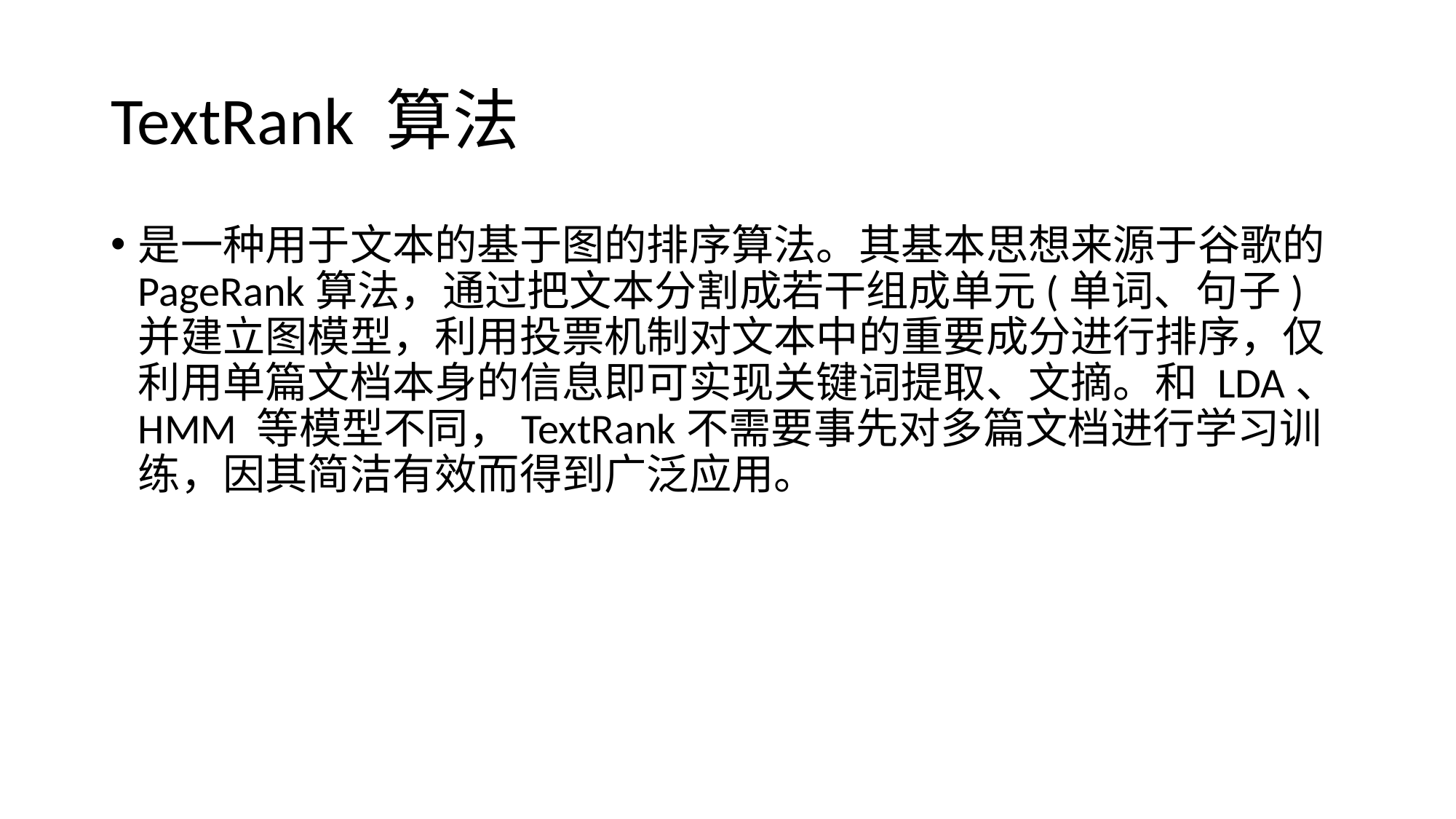

# TextRank 算法
是一种用于文本的基于图的排序算法。其基本思想来源于谷歌的 PageRank算法，通过把文本分割成若干组成单元(单词、句子)并建立图模型，利用投票机制对文本中的重要成分进行排序，仅利用单篇文档本身的信息即可实现关键词提取、文摘。和 LDA、HMM 等模型不同，TextRank不需要事先对多篇文档进行学习训练，因其简洁有效而得到广泛应用。